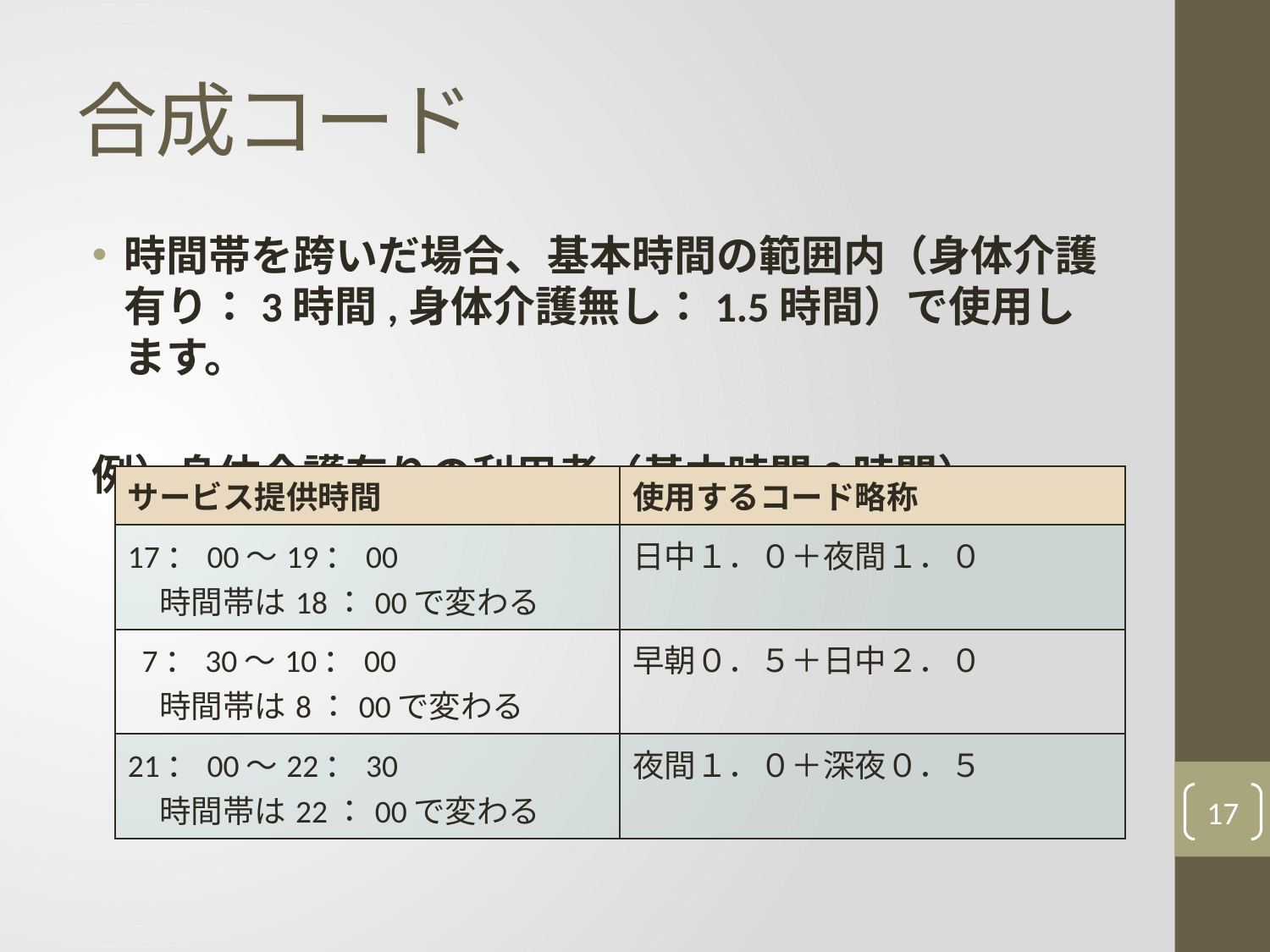

# 合成コード
時間帯を跨いだ場合、基本時間の範囲内（身体介護有り：3時間,身体介護無し：1.5時間）で使用します。

例）身体介護有りの利用者（基本時間3時間）

| サービス提供時間 | 使用するコード略称 |
| --- | --- |
| 17：00～19：00 　時間帯は18：00で変わる | 日中１．０＋夜間１．０ |
| 7：30～10：00 　時間帯は8：00で変わる | 早朝０．５＋日中２．０ |
| 21：00～22：30 　時間帯は22：00で変わる | 夜間１．０＋深夜０．５ |
17